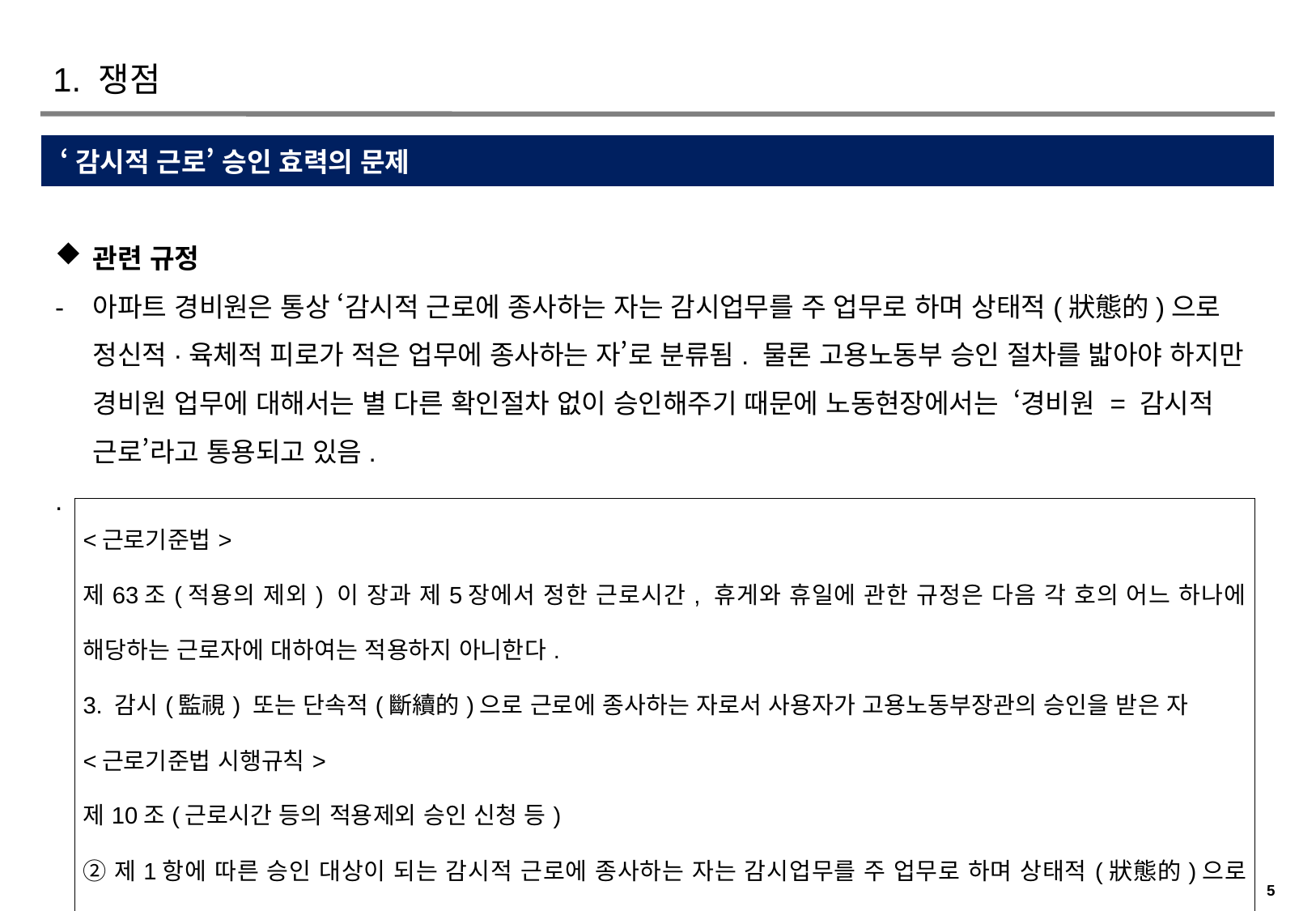

# 1. 쟁점
 ‘감시적 근로’ 승인 효력의 문제

관련 규정
- 	아파트 경비원은 통상 ‘감시적 근로에 종사하는 자는 감시업무를 주 업무로 하며 상태적(狀態的)으로 정신적·육체적 피로가 적은 업무에 종사하는 자’로 분류됨. 물론 고용노동부 승인 절차를 밟아야 하지만 경비원 업무에 대해서는 별 다른 확인절차 없이 승인해주기 때문에 노동현장에서는  ‘경비원 = 감시적 근로’라고 통용되고 있음.
.

| <근로기준법> 제63조(적용의 제외) 이 장과 제5장에서 정한 근로시간, 휴게와 휴일에 관한 규정은 다음 각 호의 어느 하나에 해당하는 근로자에 대하여는 적용하지 아니한다. 3. 감시(監視) 또는 단속적(斷續的)으로 근로에 종사하는 자로서 사용자가 고용노동부장관의 승인을 받은 자 <근로기준법 시행규칙> 제10조(근로시간 등의 적용제외 승인 신청 등) ②제1항에 따른 승인 대상이 되는 감시적 근로에 종사하는 자는 감시업무를 주 업무로 하며 상태적(狀態的)으로 정신적·육체적 피로가 적은 업무에 종사하는 자로 한다. |
| --- |